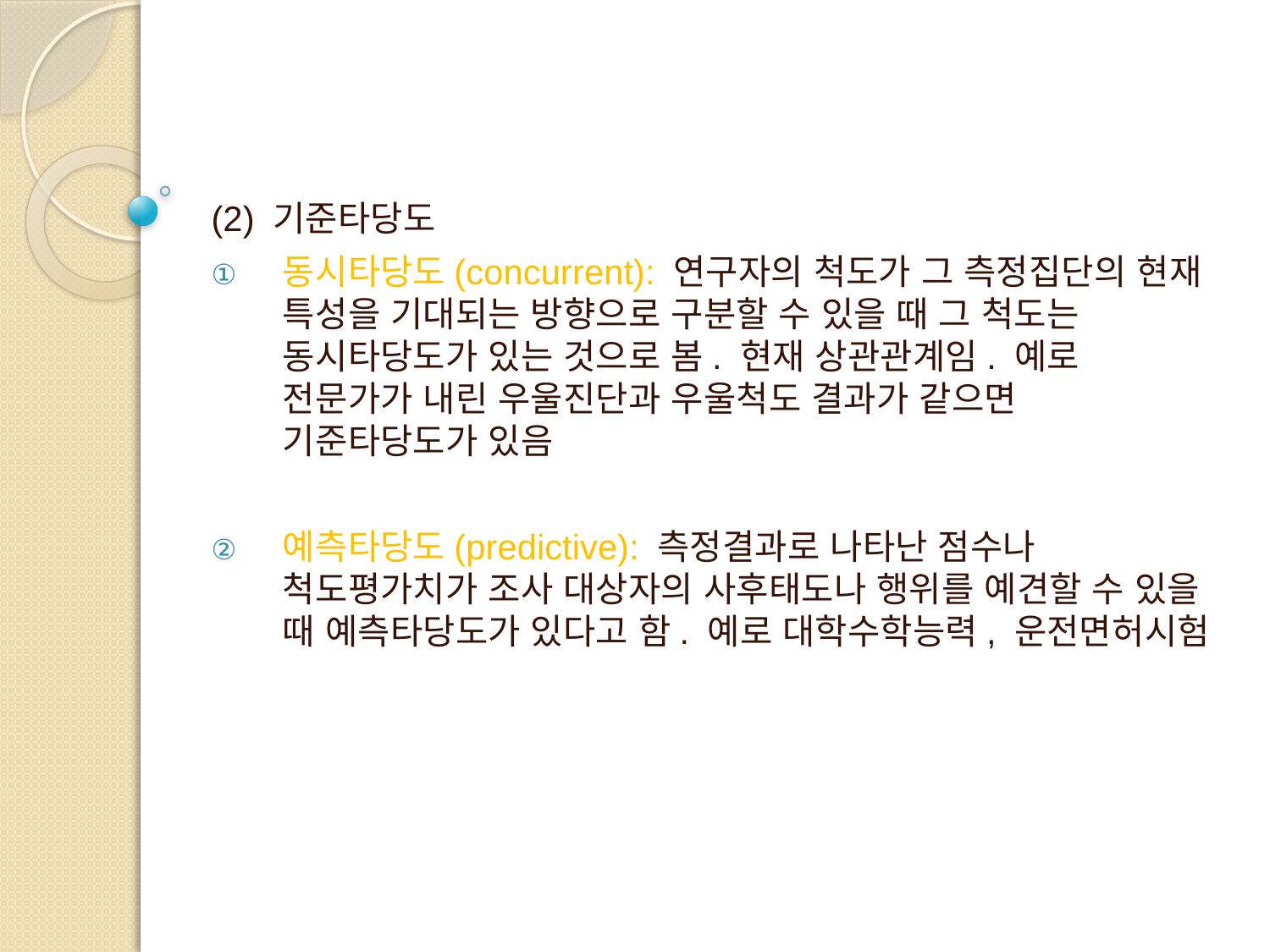

(2) 기준타당도
동시타당도(concurrent): 연구자의 척도가 그 측정집단의 현재 특성을 기대되는 방향으로 구분할 수 있을 때 그 척도는 동시타당도가 있는 것으로 봄. 현재 상관관계임. 예로 전문가가 내린 우울진단과 우울척도 결과가 같으면 기준타당도가 있음

예측타당도(predictive): 측정결과로 나타난 점수나 척도평가치가 조사 대상자의 사후태도나 행위를 예견할 수 있을 때 예측타당도가 있다고 함. 예로 대학수학능력, 운전면허시험